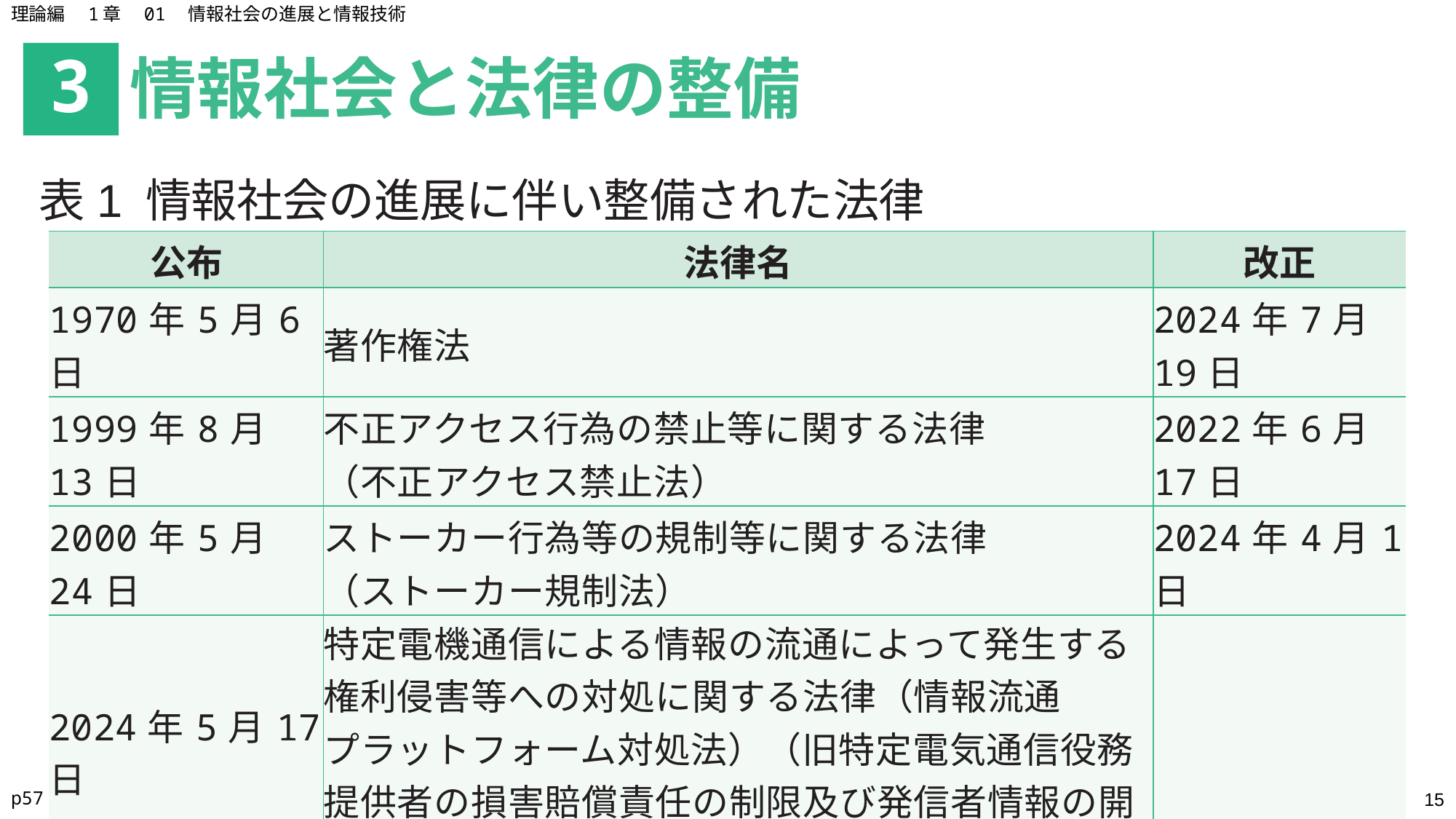

理論編　1章　01　情報社会の進展と情報技術
情報社会と法律の整備
3

表1 情報社会の進展に伴い整備された法律
| 公布 | 法律名 | 改正 |
| --- | --- | --- |
| 1970年5月6日 | 著作権法 | 2024年7月19日 |
| 1999年8月13日 | 不正アクセス行為の禁止等に関する法律 （不正アクセス禁止法） | 2022年6月17日 |
| 2000年5月24日 | ストーカー行為等の規制等に関する法律 （ストーカー規制法） | 2024年4月1日 |
| 2024年5月17日 | 特定電機通信による情報の流通によって発生する権利侵害等への対処に関する法律（情報流通 プラットフォーム対処法）（旧特定電気通信役務提供者の損害賠償責任の制限及び発信者情報の開示に関する法律（旧プロバイダ責任制限法）） |  |
p57
15